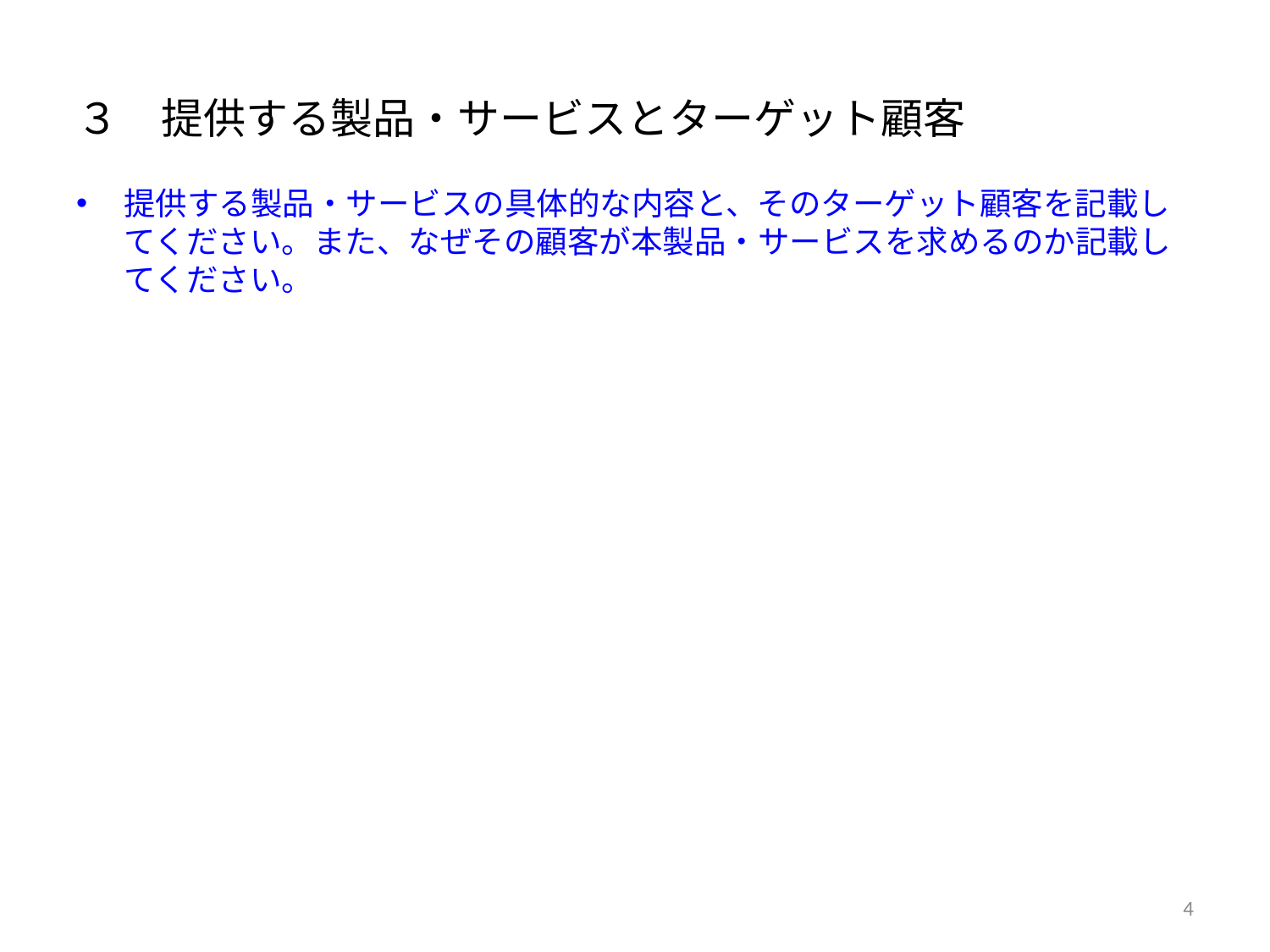

# ３　提供する製品・サービスとターゲット顧客
提供する製品・サービスの具体的な内容と、そのターゲット顧客を記載してください。また、なぜその顧客が本製品・サービスを求めるのか記載してください。
4